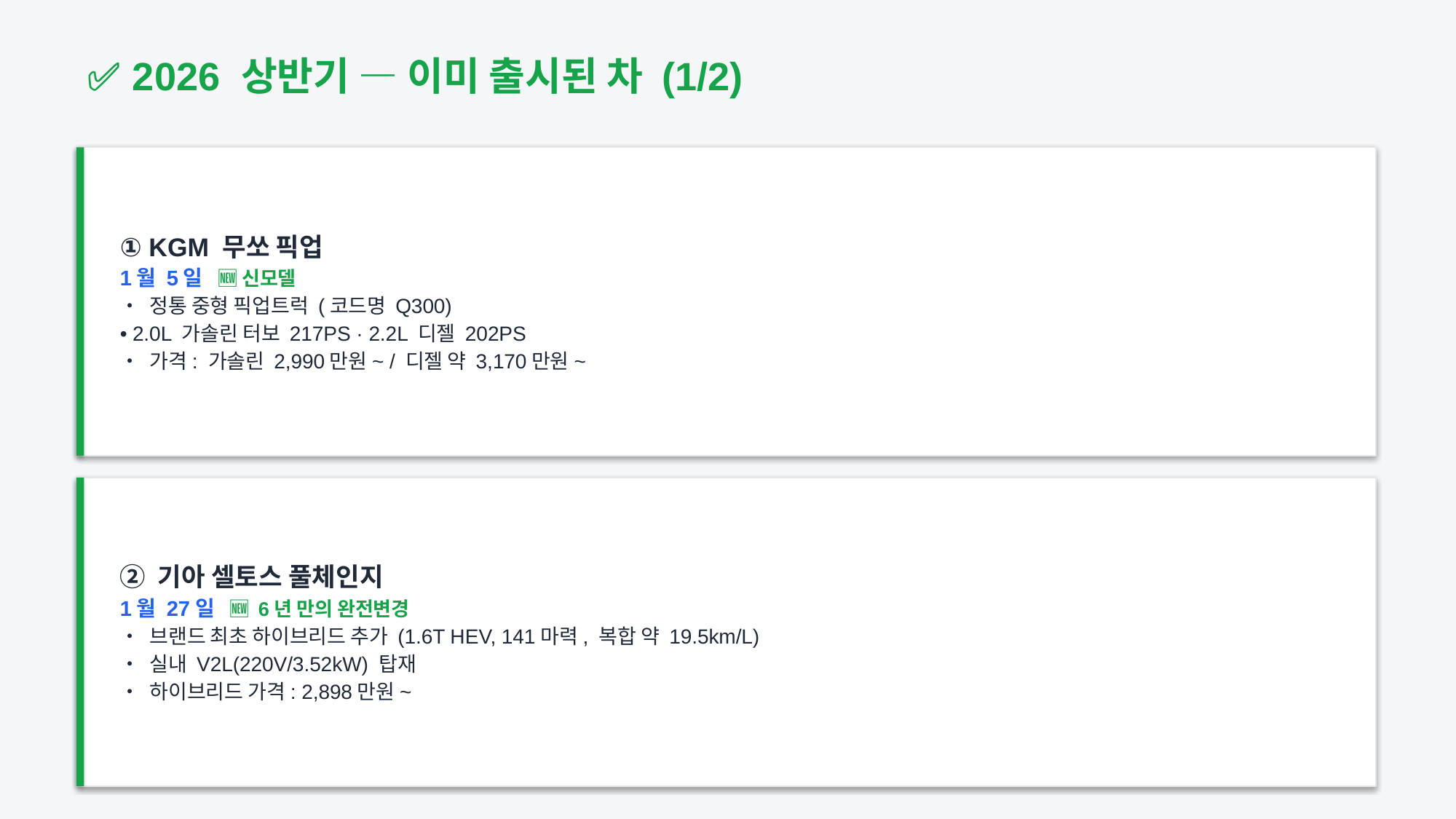

✅ 2026 상반기 — 이미 출시된 차 (1/2)

① KGM 무쏘 픽업
1월 5일   🆕 신모델
• 정통 중형 픽업트럭 (코드명 Q300)
• 2.0L 가솔린 터보 217PS · 2.2L 디젤 202PS
• 가격: 가솔린 2,990만원~ / 디젤 약 3,170만원~

② 기아 셀토스 풀체인지
1월 27일   🆕 6년 만의 완전변경
• 브랜드 최초 하이브리드 추가 (1.6T HEV, 141마력, 복합 약 19.5km/L)
• 실내 V2L(220V/3.52kW) 탑재
• 하이브리드 가격: 2,898만원~